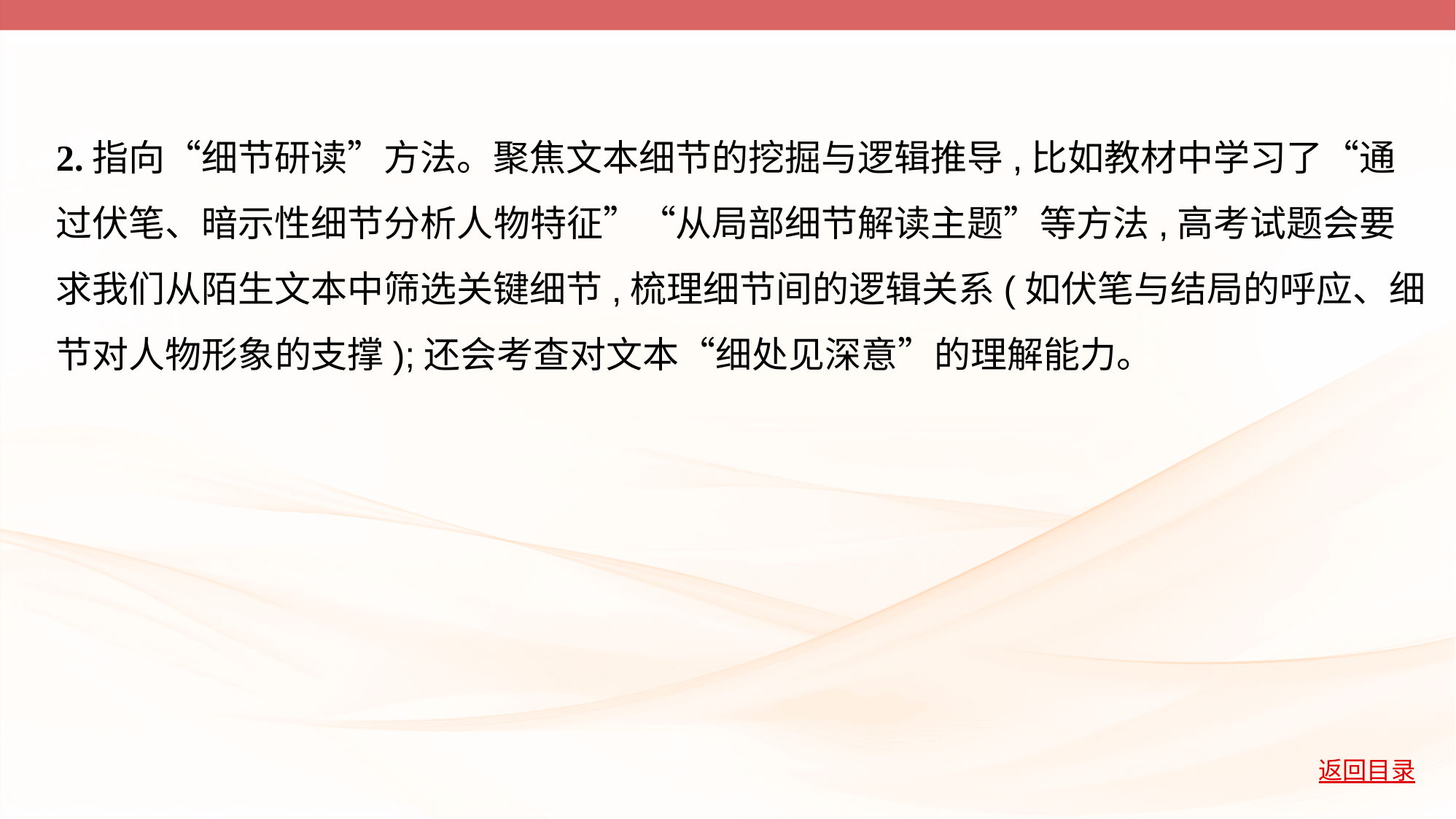

2.指向“细节研读”方法。聚焦文本细节的挖掘与逻辑推导,比如教材中学习了“通
过伏笔、暗示性细节分析人物特征”“从局部细节解读主题”等方法,高考试题会要
求我们从陌生文本中筛选关键细节,梳理细节间的逻辑关系(如伏笔与结局的呼应、细
节对人物形象的支撑);还会考查对文本“细处见深意”的理解能力。